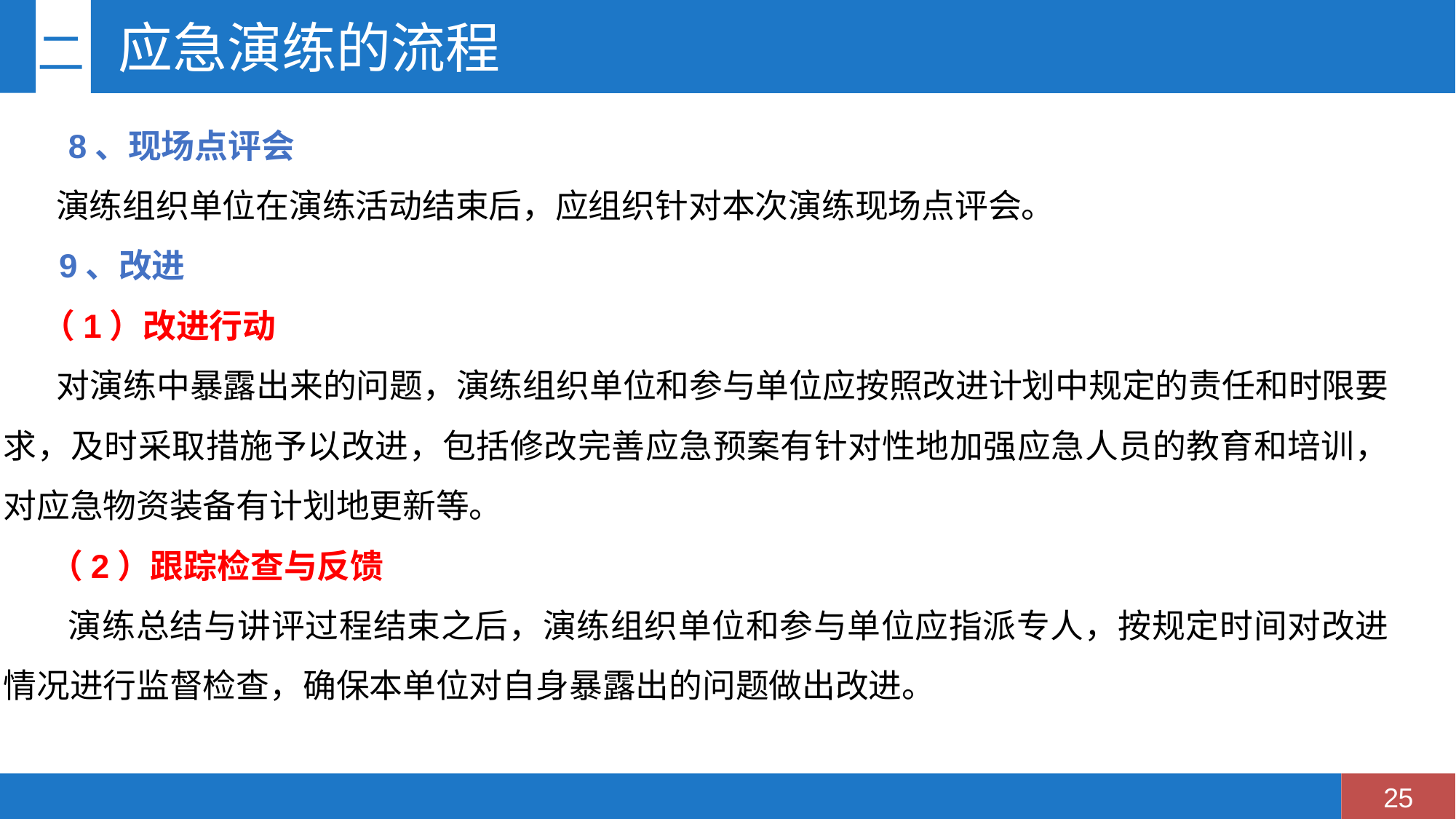

# 二	应急演练的流程
       8、现场点评会
      演练组织单位在演练活动结束后，应组织针对本次演练现场点评会。
      9、改进
    （1）改进行动
      对演练中暴露出来的问题，演练组织单位和参与单位应按照改进计划中规定的责任和时限要求，及时采取措施予以改进，包括修改完善应急预案有针对性地加强应急人员的教育和培训，对应急物资装备有计划地更新等。
     （2）跟踪检查与反馈
       演练总结与讲评过程结束之后，演练组织单位和参与单位应指派专人，按规定时间对改进情况进行监督检查，确保本单位对自身暴露出的问题做出改进。

25